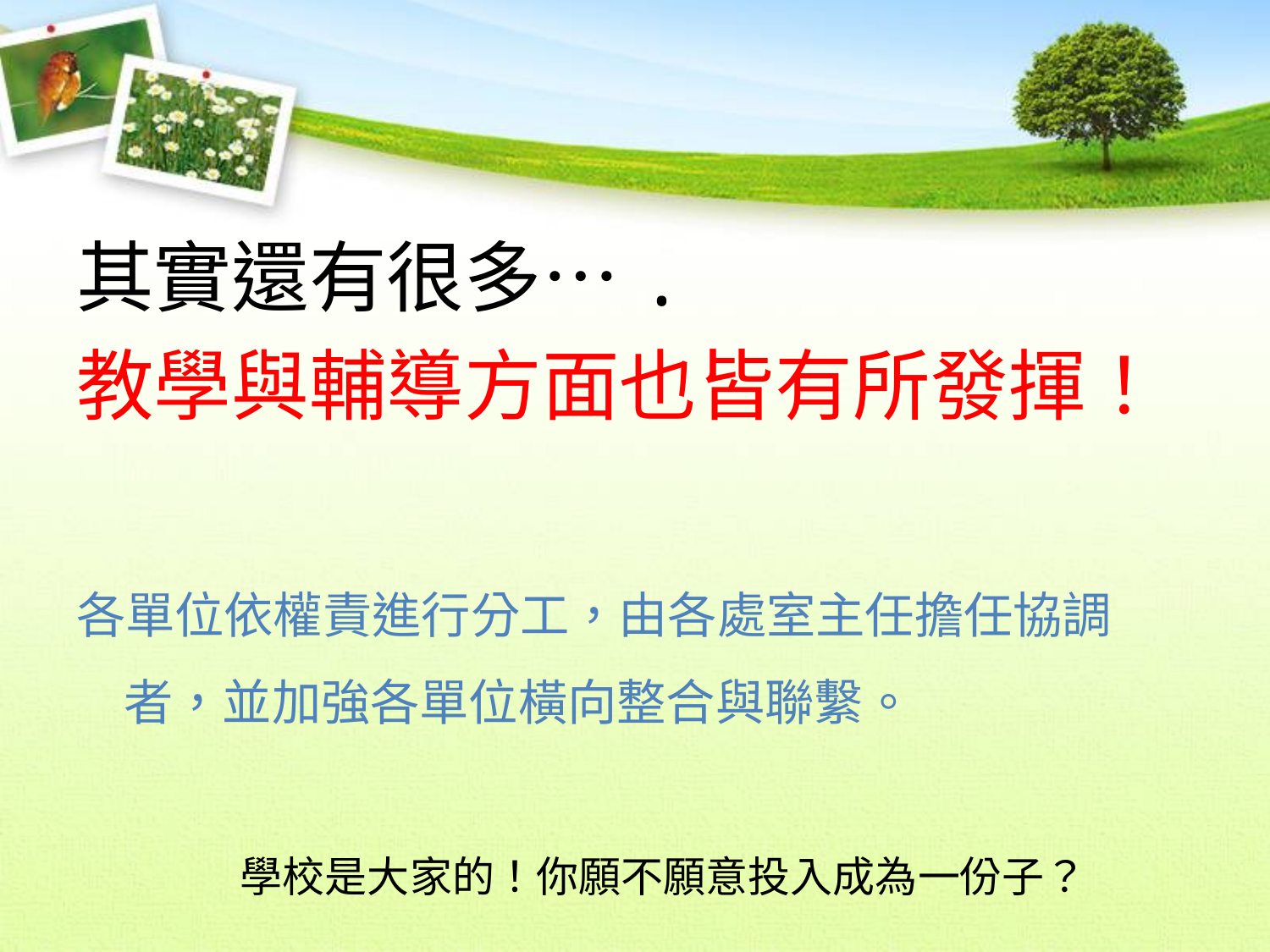

#
其實還有很多….
教學與輔導方面也皆有所發揮！

各單位依權責進行分工，由各處室主任擔任協調者，並加強各單位橫向整合與聯繫。
學校是大家的！你願不願意投入成為一份子？